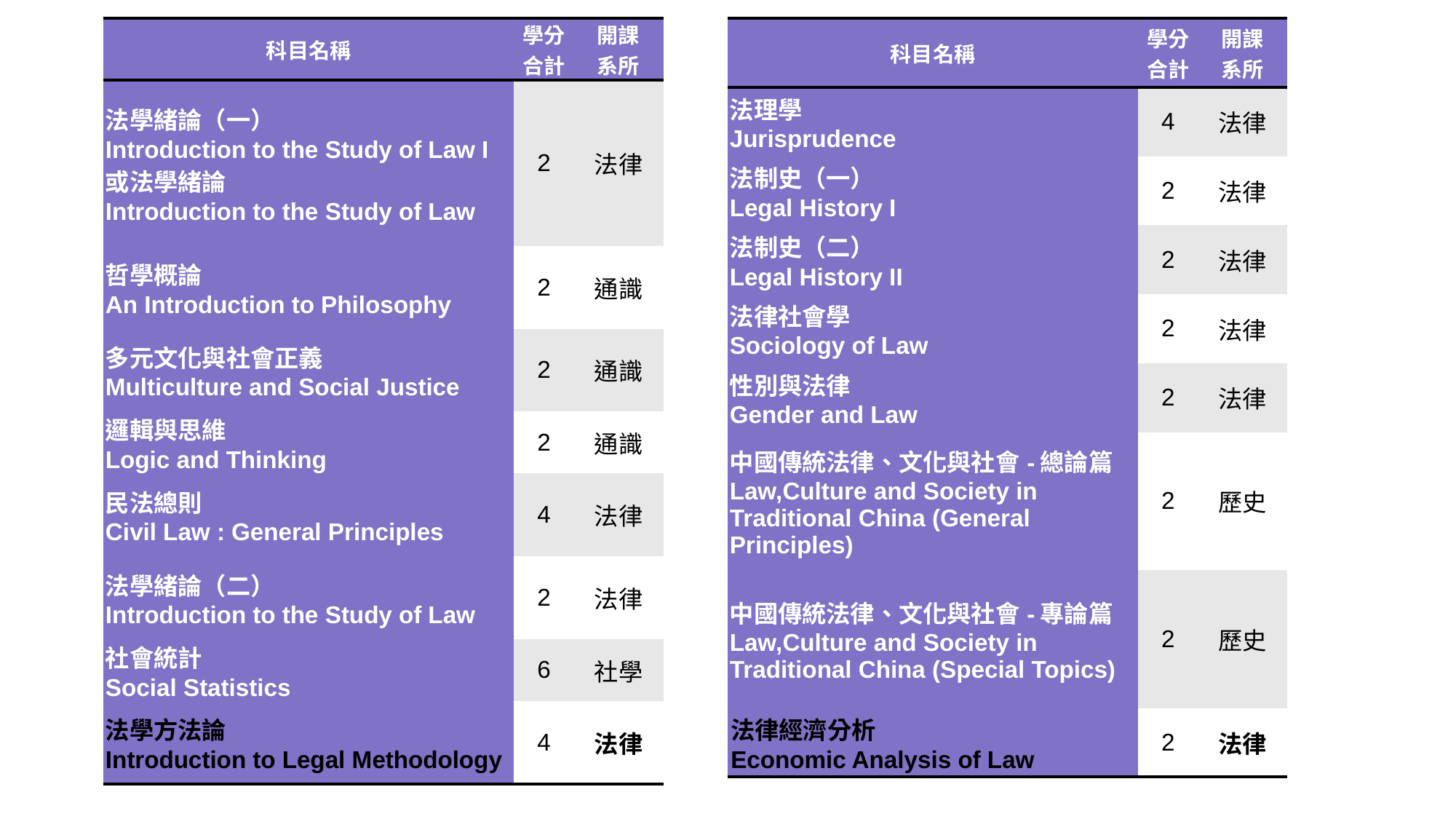

| 科目名稱 | 學分 合計 | 開課 系所 |
| --- | --- | --- |
| 法學緒論（一） Introduction to the Study of Law I 或法學緒論 Introduction to the Study of Law | 2 | 法律 |
| 哲學概論 An Introduction to Philosophy | 2 | 通識 |
| 多元文化與社會正義 Multiculture and Social Justice | 2 | 通識 |
| 邏輯與思維 Logic and Thinking | 2 | 通識 |
| 民法總則 Civil Law : General Principles | 4 | 法律 |
| 法學緒論（二） Introduction to the Study of Law | 2 | 法律 |
| 社會統計 Social Statistics | 6 | 社學 |
| 法學方法論 Introduction to Legal Methodology | 4 | 法律 |
| 科目名稱 | 學分 合計 | 開課 系所 |
| --- | --- | --- |
| 法理學 Jurisprudence | 4 | 法律 |
| 法制史（一） Legal History I | 2 | 法律 |
| 法制史（二） Legal History II | 2 | 法律 |
| 法律社會學 Sociology of Law | 2 | 法律 |
| 性別與法律 Gender and Law | 2 | 法律 |
| 中國傳統法律、文化與社會-總論篇 Law,Culture and Society in Traditional China (General Principles) | 2 | 歷史 |
| 中國傳統法律、文化與社會-專論篇 Law,Culture and Society in Traditional China (Special Topics) | 2 | 歷史 |
| 法律經濟分析 Economic Analysis of Law | 2 | 法律 |